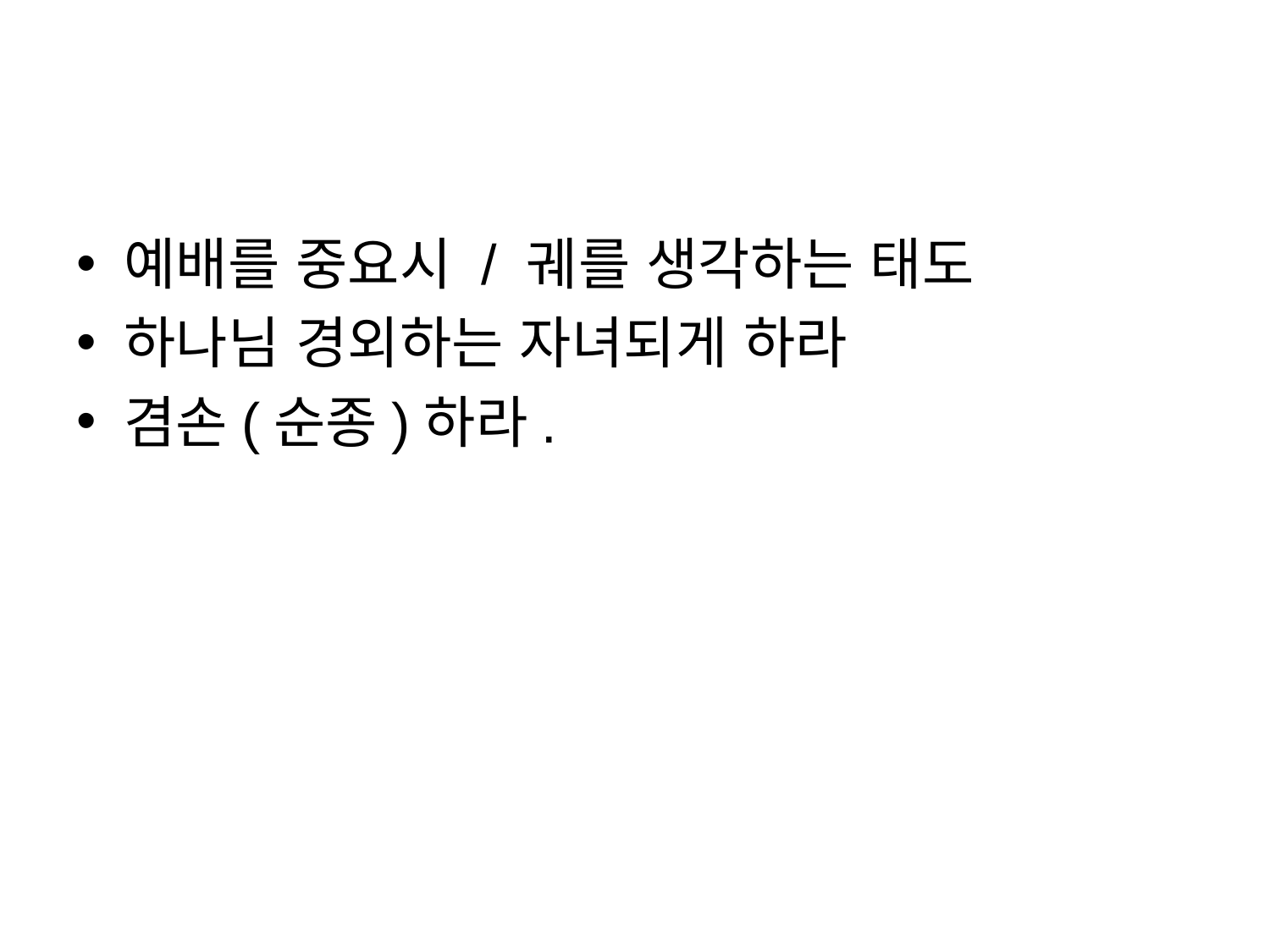

#
예배를 중요시 / 궤를 생각하는 태도
하나님 경외하는 자녀되게 하라
겸손(순종)하라.